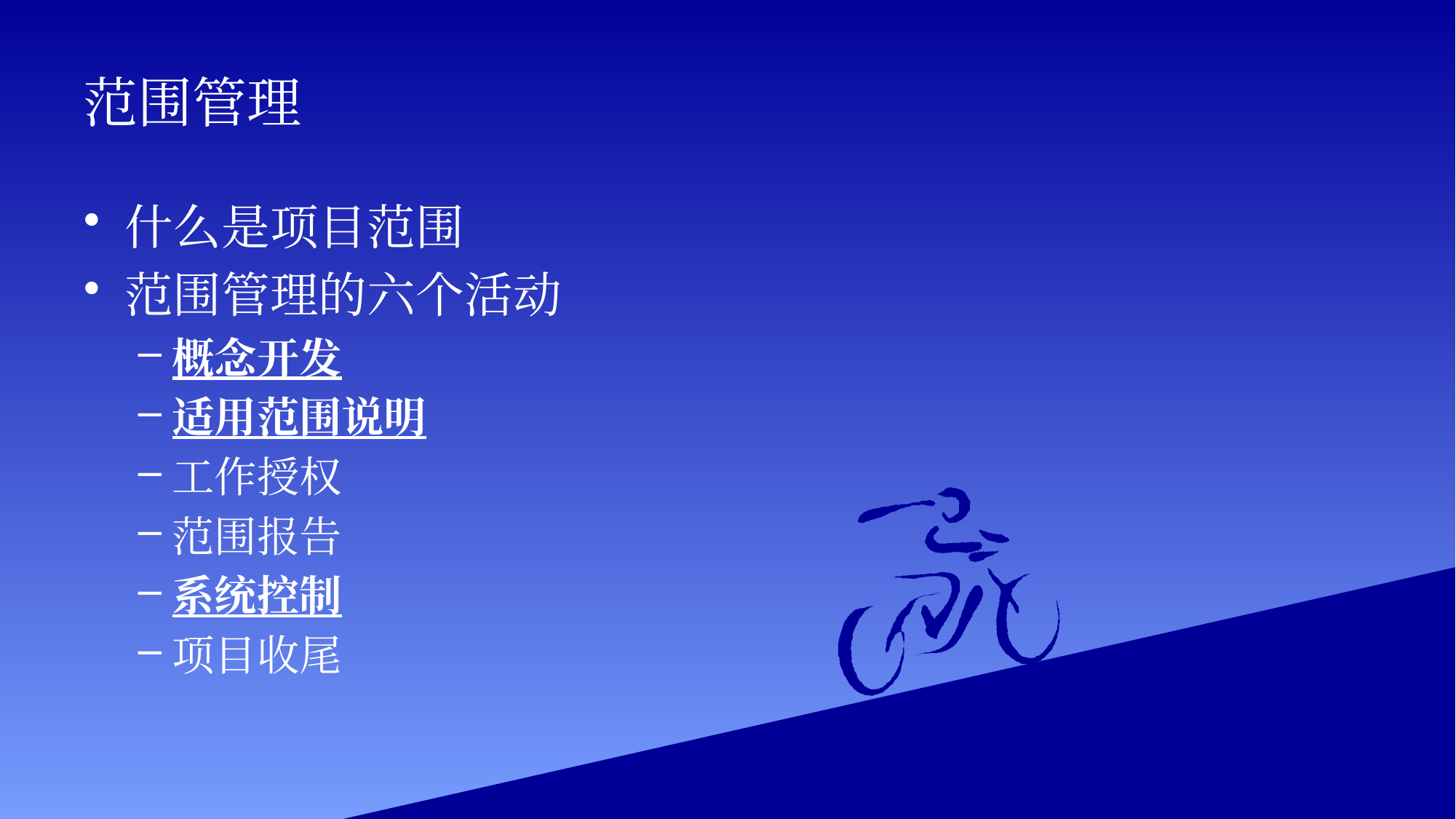

# 范围管理
什么是项目范围
范围管理的六个活动
概念开发
适用范围说明
工作授权
范围报告
系统控制
项目收尾